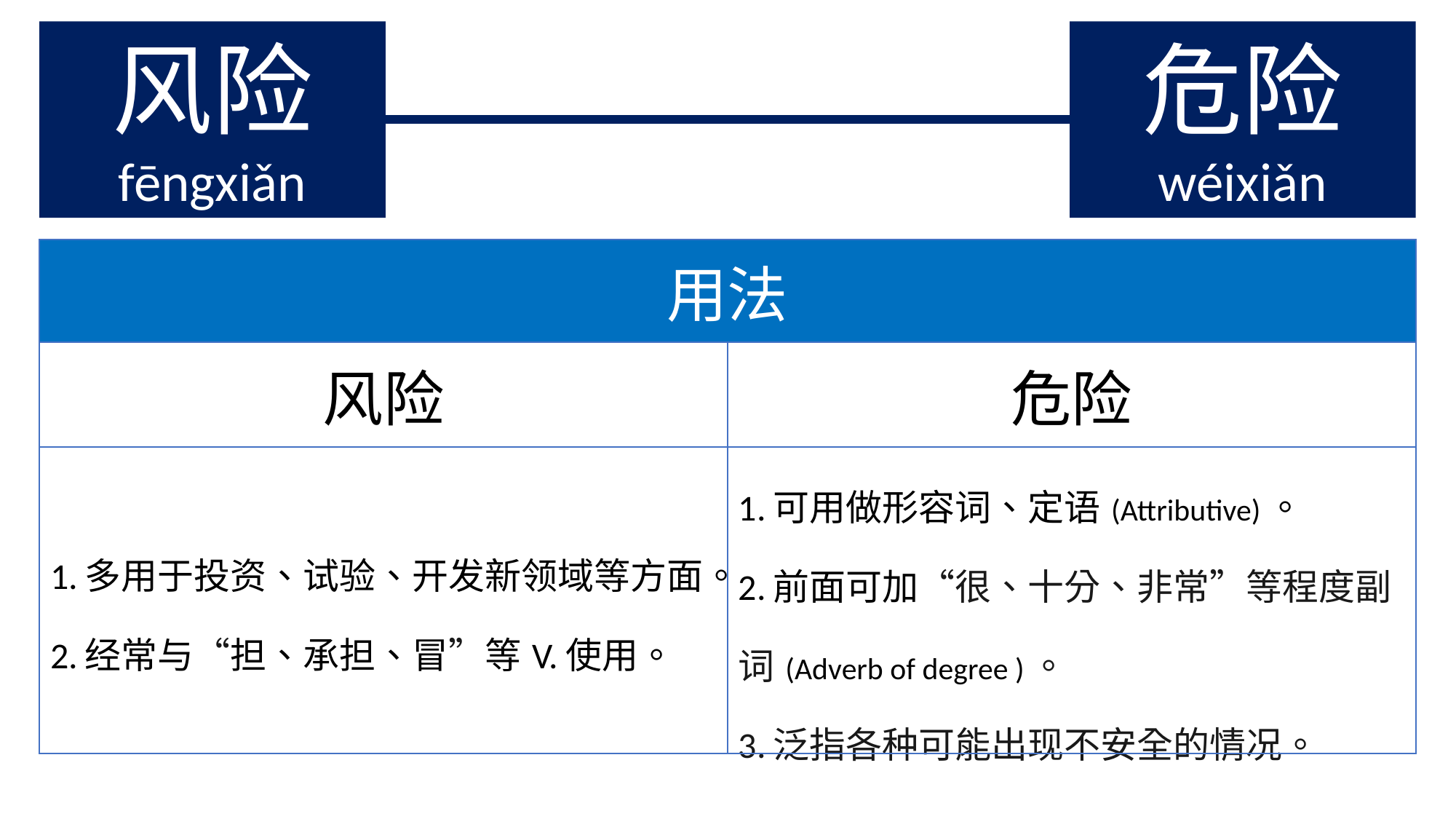

风险
fēngxiǎn
危险
wéixiǎn
| 用法 |  |
| --- | --- |
| 风险 | 危险 |
| 1.多用于投资、试验、开发新领域等方面。 2.经常与“担、承担、冒”等V.使用。 | 1.可用做形容词、定语(Attributive)。 2.前面可加“很、十分、非常”等程度副词(Adverb of degree )。 3.泛指各种可能出现不安全的情况。 |